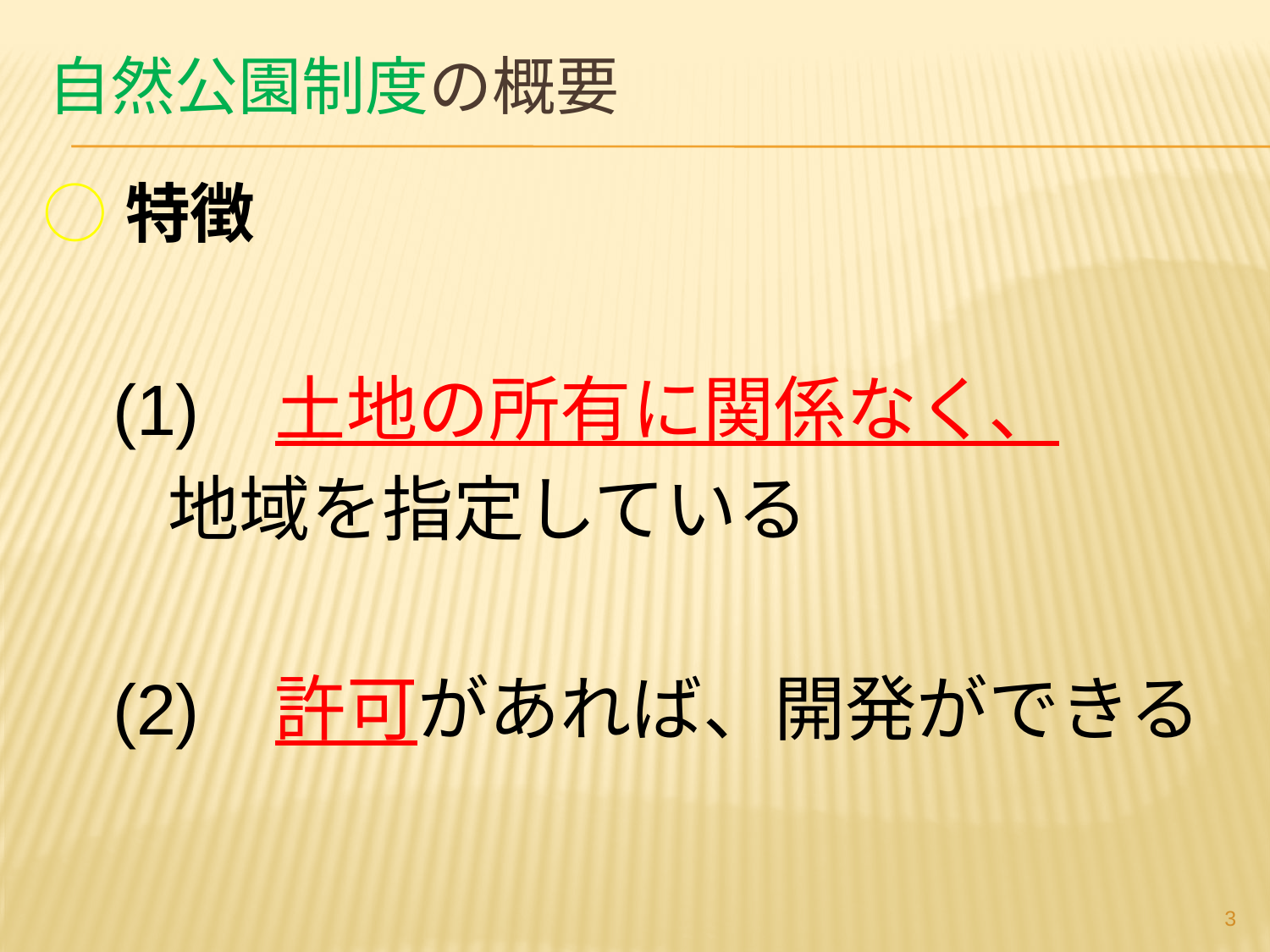

# 自然公園制度の概要
 ○ 特徴

　(1)　土地の所有に関係なく、
        地域を指定している

　(2)　許可があれば、開発ができる

3